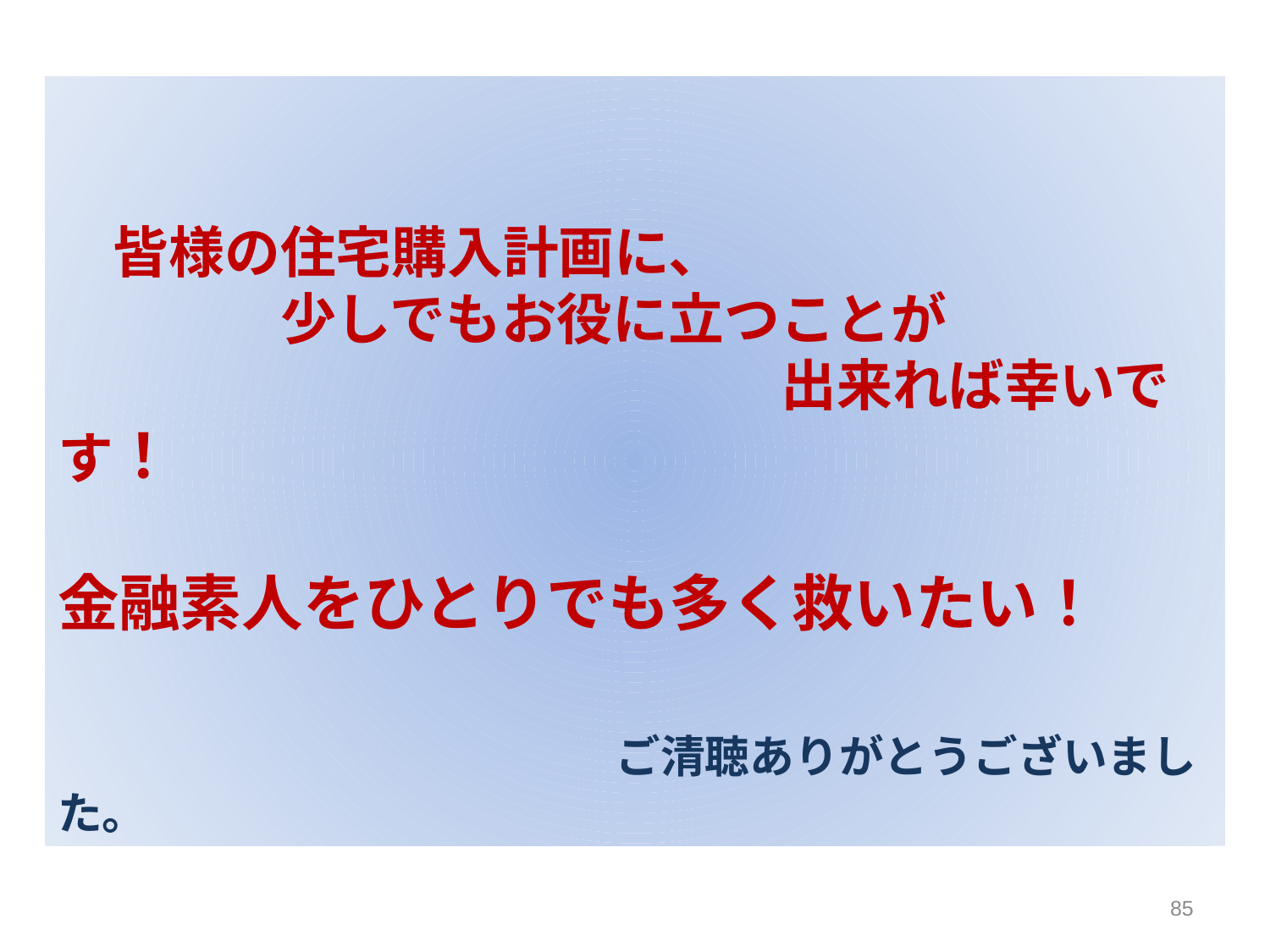

# 皆様の住宅購入計画に、 　　　　少しでもお役に立つことが 　　　　　　　　　　　　　出来れば幸いです！ 金融素人をひとりでも多く救いたい！ 　　　　　　　　　　　ご清聴ありがとうございました。
85